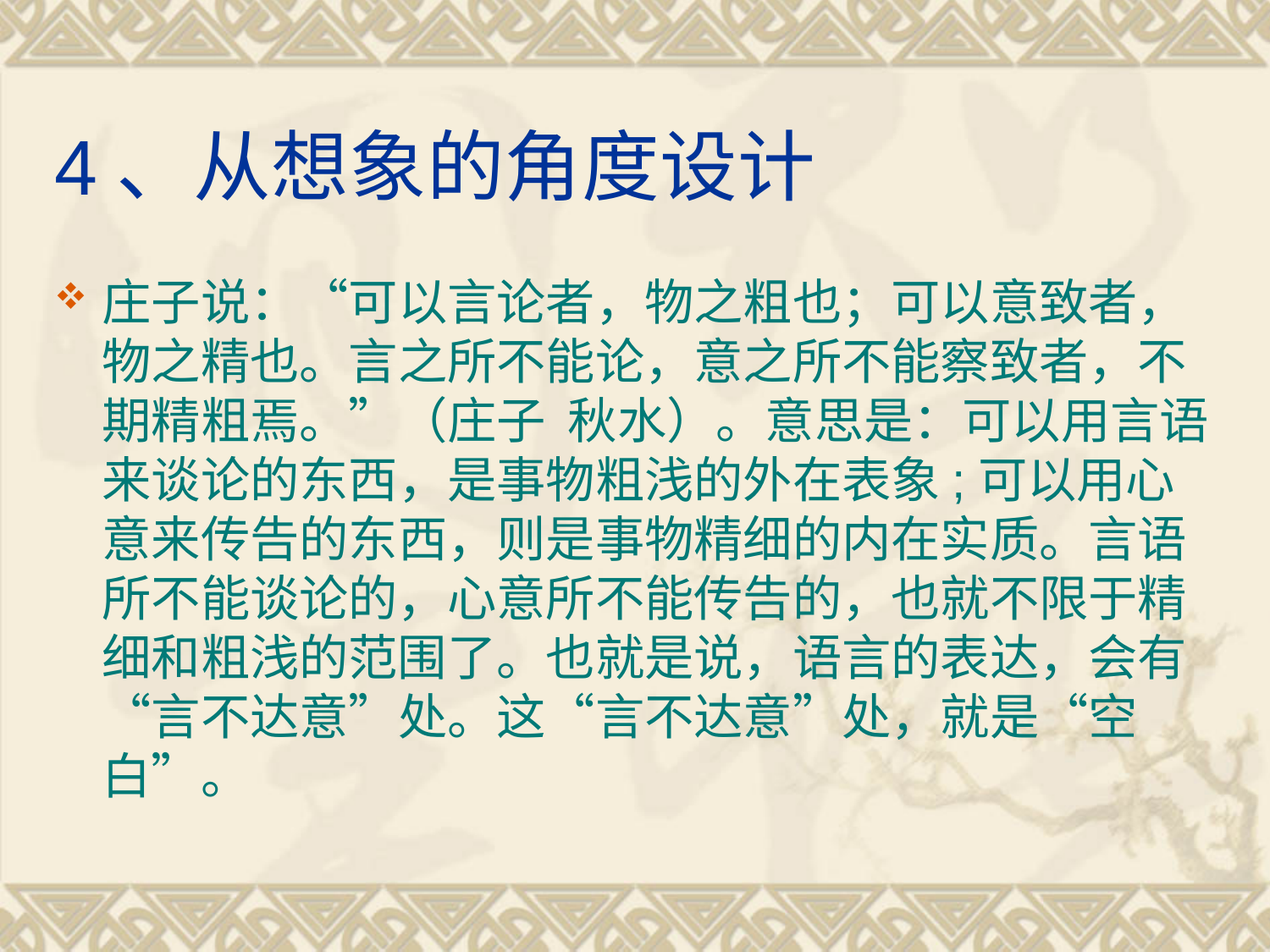

# 4、从想象的角度设计
庄子说：“可以言论者，物之粗也；可以意致者，物之精也。言之所不能论，意之所不能察致者，不期精粗焉。”（庄子  秋水）。意思是：可以用言语来谈论的东西，是事物粗浅的外在表象;可以用心意来传告的东西，则是事物精细的内在实质。言语所不能谈论的，心意所不能传告的，也就不限于精细和粗浅的范围了。也就是说，语言的表达，会有“言不达意”处。这“言不达意”处，就是“空白”。